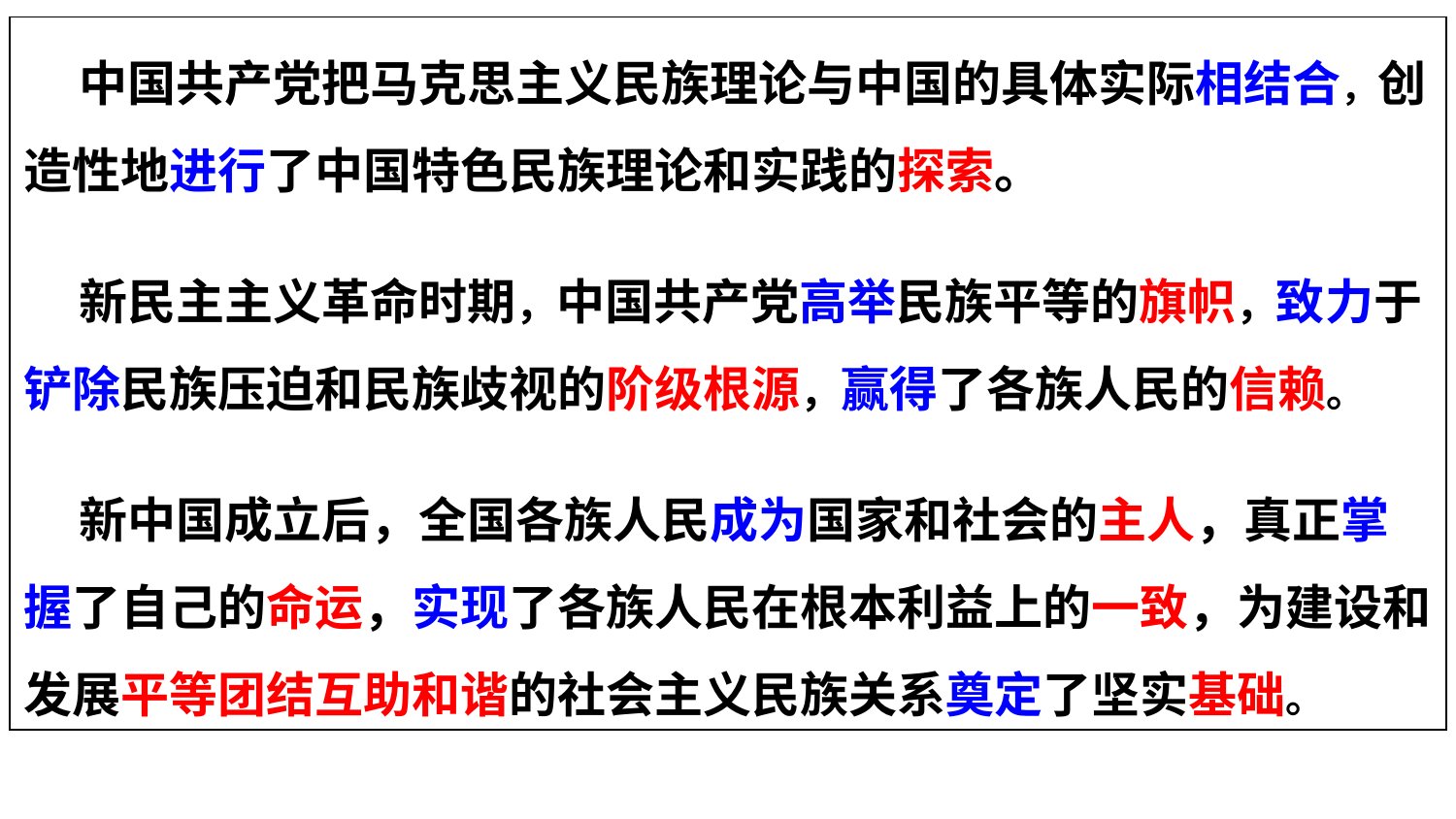

中国共产党把马克思主义民族理论与中国的具体实际相结合，创造性地进行了中国特色民族理论和实践的探索。

    新民主主义革命时期，中国共产党高举民族平等的旗帜，致力于铲除民族压迫和民族歧视的阶级根源，赢得了各族人民的信赖。

    新中国成立后，全国各族人民成为国家和社会的主人，真正掌握了自己的命运，实现了各族人民在根本利益上的一致，为建设和发展平等团结互助和谐的社会主义民族关系奠定了坚实基础。